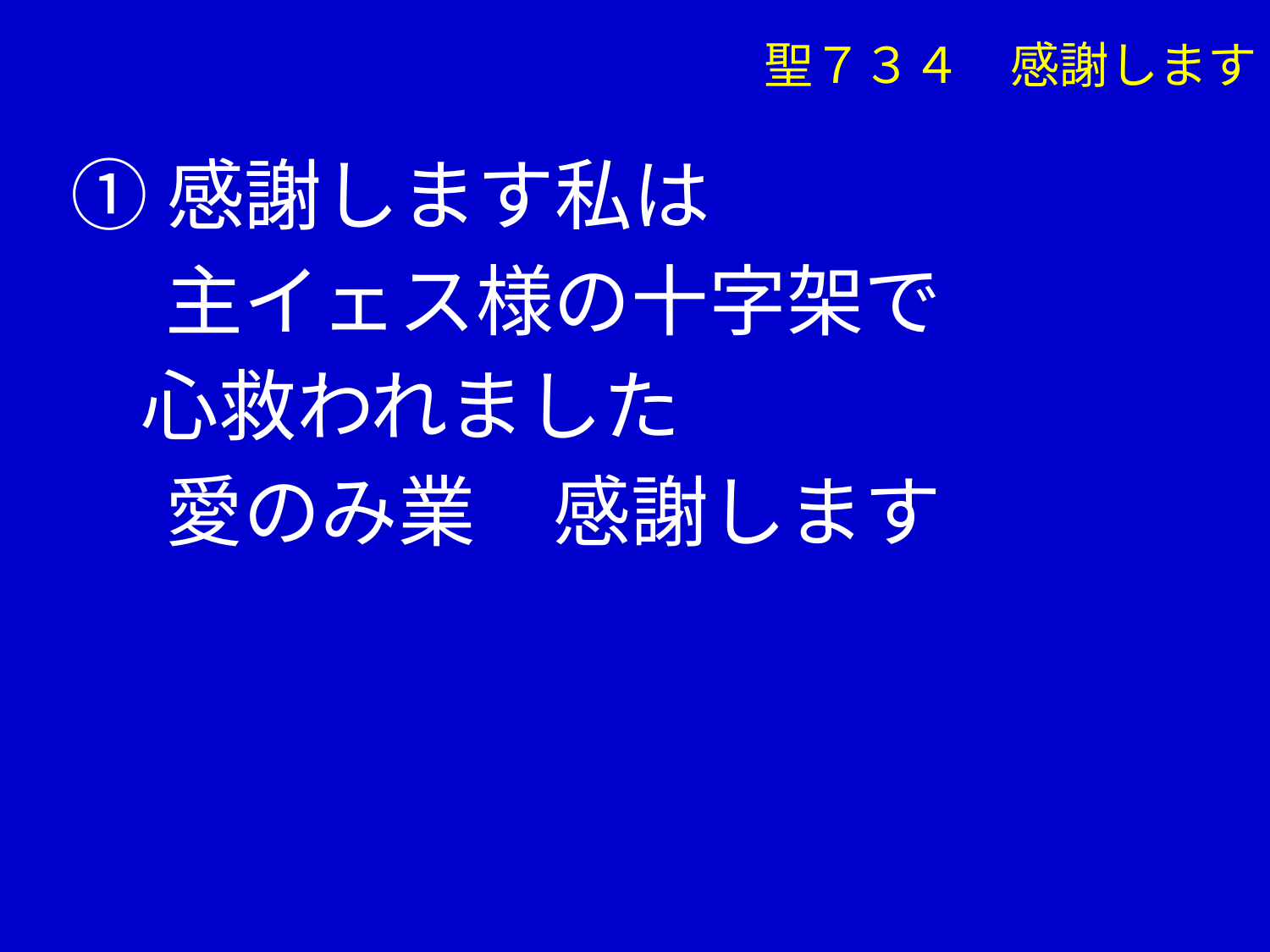

聖７３４　感謝します
①感謝します私は
　 主イェス様の十字架で
   心救われました
　 愛のみ業　感謝します